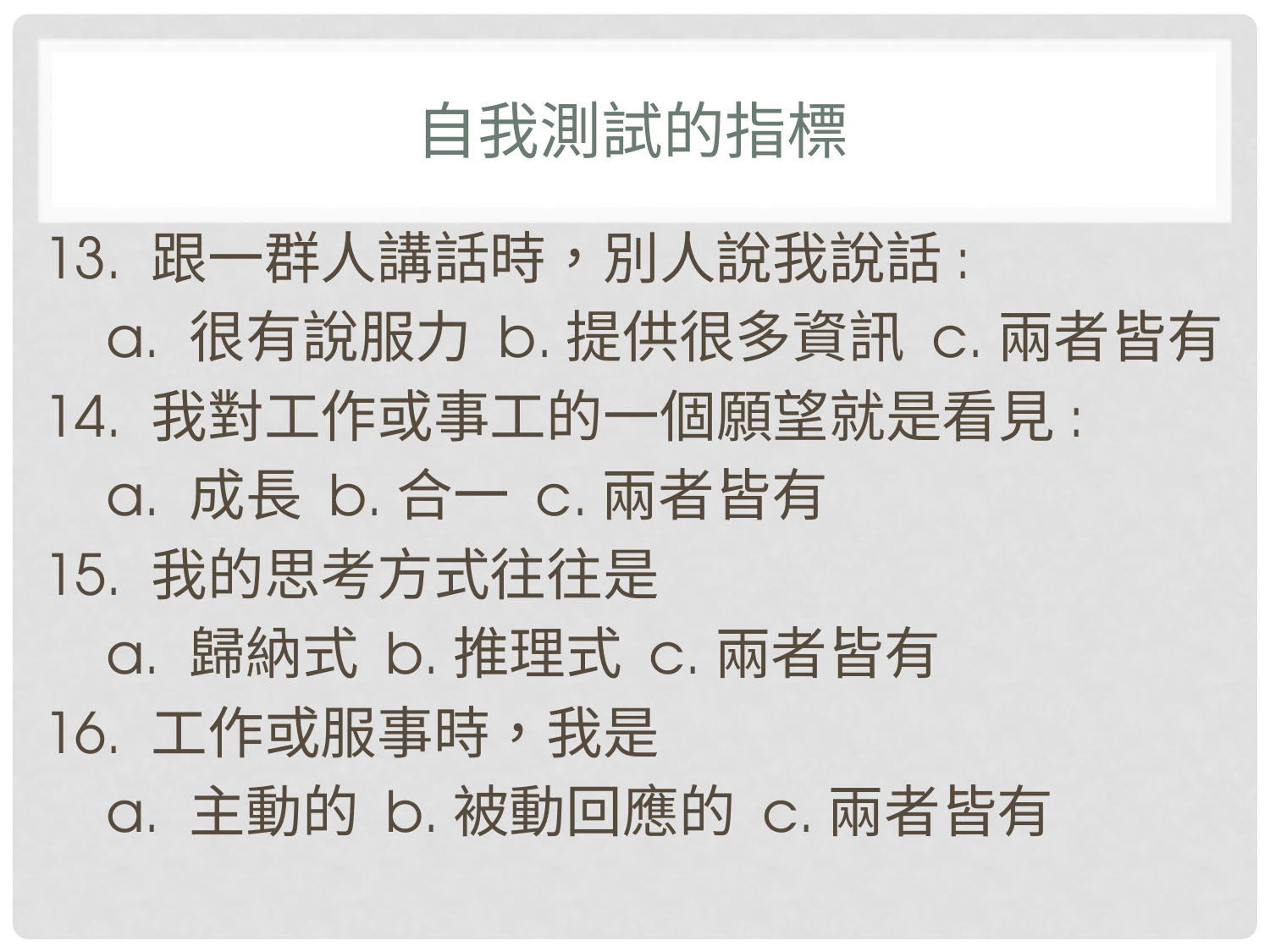

# 自我測試的指標
13. 跟一群人講話時，別人說我說話:
    a. 很有說服力 b.提供很多資訊 c.兩者皆有
14. 我對工作或事工的一個願望就是看見:
    a. 成長 b.合一 c.兩者皆有
15. 我的思考方式往往是
    a. 歸納式 b.推理式 c.兩者皆有
16. 工作或服事時，我是
    a. 主動的 b.被動回應的 c.兩者皆有